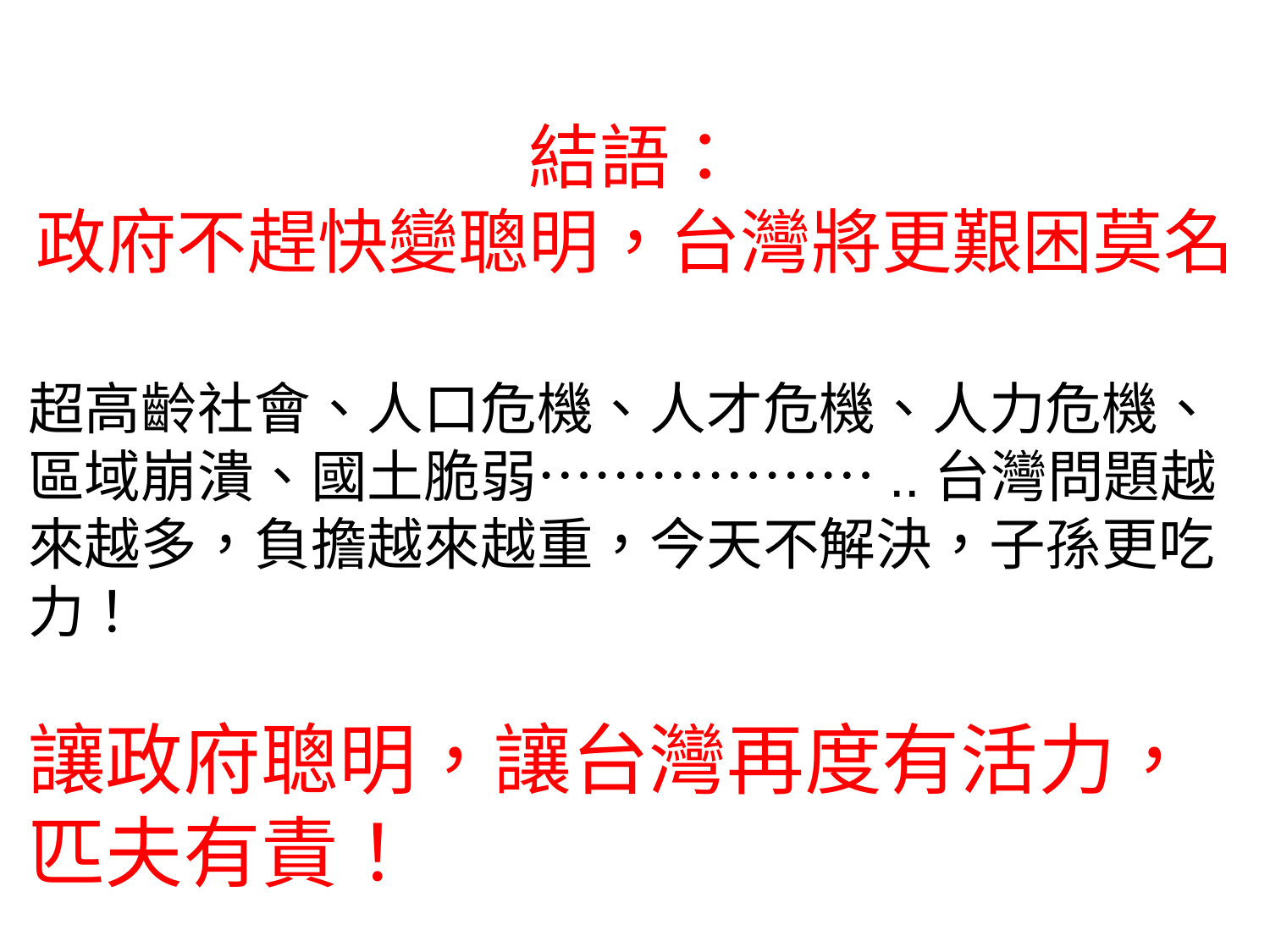

結語：
政府不趕快變聰明，台灣將更艱困莫名
超高齡社會、人口危機、人才危機、人力危機、
區域崩潰、國土脆弱………………..台灣問題越來越多，負擔越來越重，今天不解決，子孫更吃力！

讓政府聰明，讓台灣再度有活力，
匹夫有責！